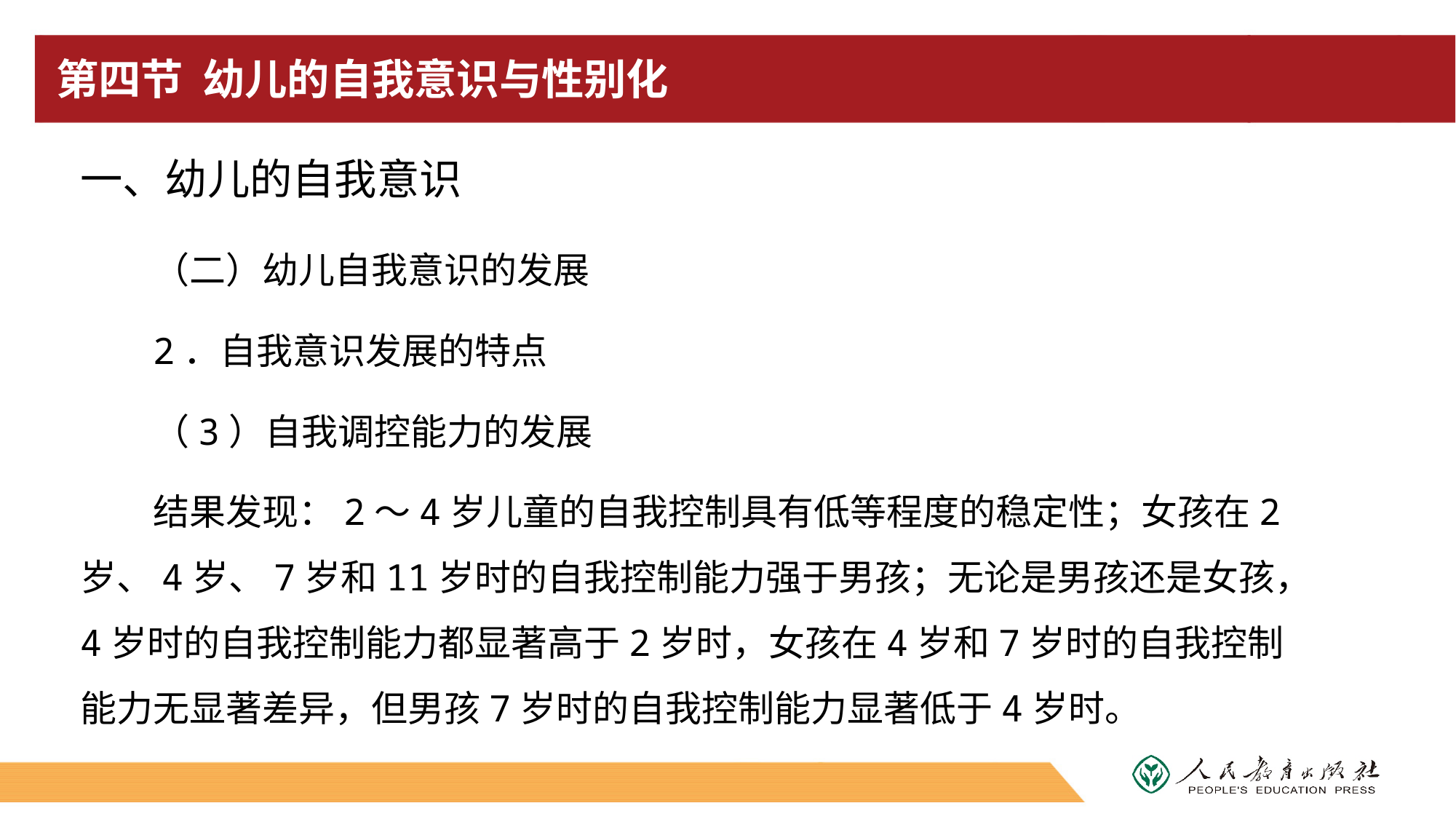

# 第四节  幼儿的自我意识与性别化
一、幼儿的自我意识
（二）幼儿自我意识的发展
2．自我意识发展的特点
（3）自我调控能力的发展
结果发现：2～4岁儿童的自我控制具有低等程度的稳定性；女孩在2岁、4岁、7岁和11岁时的自我控制能力强于男孩；无论是男孩还是女孩，4岁时的自我控制能力都显著高于2岁时，女孩在4岁和7岁时的自我控制能力无显著差异，但男孩7岁时的自我控制能力显著低于4岁时。